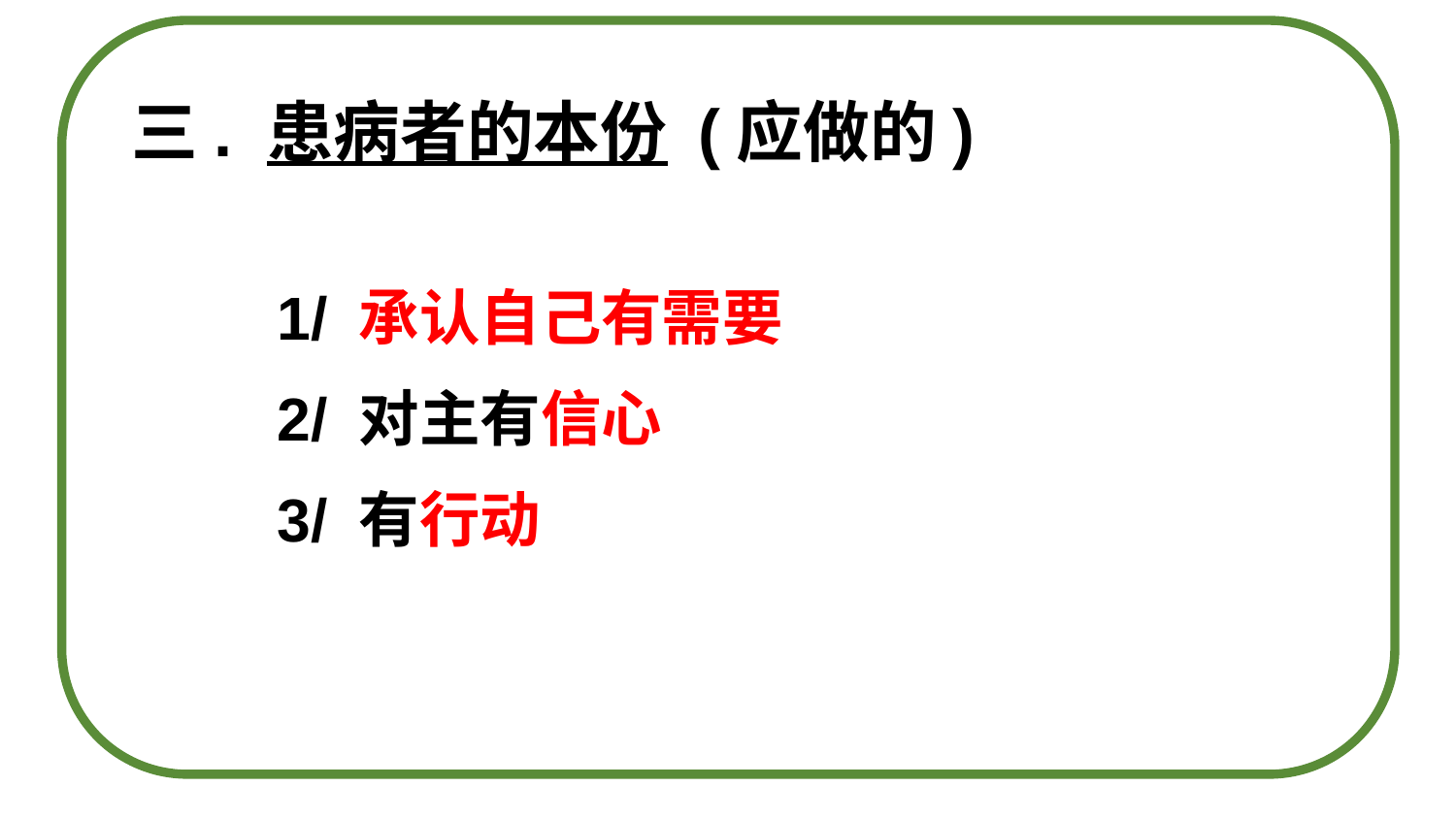

三. 患病者的本份 (应做的)

	1/ 承认自己有需要
     	2/ 对主有信心
     	3/ 有行动